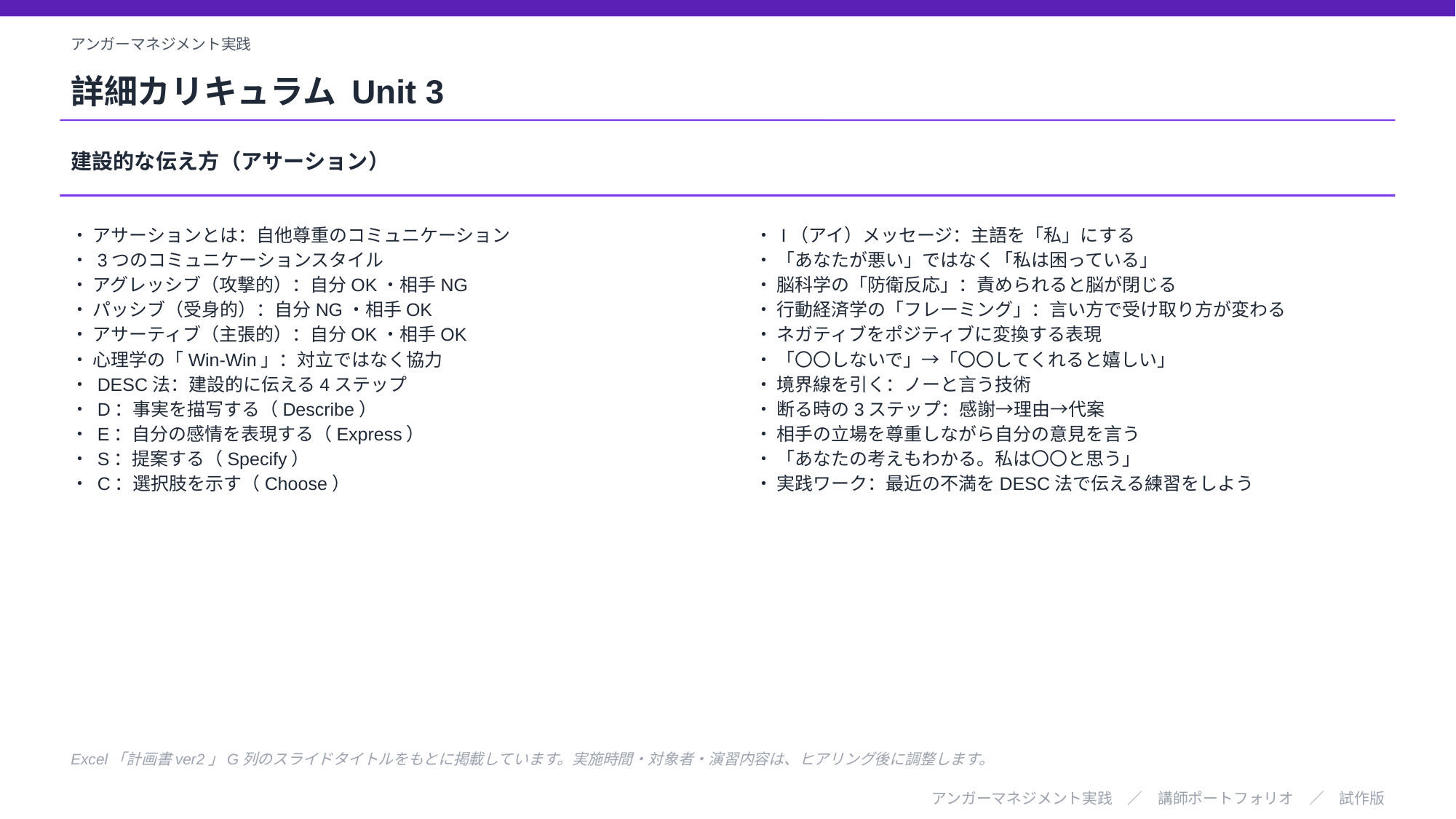

アンガーマネジメント実践
詳細カリキュラム Unit 3

建設的な伝え方（アサーション）

・ アサーションとは：自他尊重のコミュニケーション
・ 3つのコミュニケーションスタイル
・ アグレッシブ（攻撃的）：自分OK・相手NG
・ パッシブ（受身的）：自分NG・相手OK
・ アサーティブ（主張的）：自分OK・相手OK
・ 心理学の「Win-Win」：対立ではなく協力
・ DESC法：建設的に伝える4ステップ
・ D：事実を描写する（Describe）
・ E：自分の感情を表現する（Express）
・ S：提案する（Specify）
・ C：選択肢を示す（Choose）
・ I（アイ）メッセージ：主語を「私」にする
・ 「あなたが悪い」ではなく「私は困っている」
・ 脳科学の「防衛反応」：責められると脳が閉じる
・ 行動経済学の「フレーミング」：言い方で受け取り方が変わる
・ ネガティブをポジティブに変換する表現
・ 「〇〇しないで」→「〇〇してくれると嬉しい」
・ 境界線を引く：ノーと言う技術
・ 断る時の3ステップ：感謝→理由→代案
・ 相手の立場を尊重しながら自分の意見を言う
・ 「あなたの考えもわかる。私は〇〇と思う」
・ 実践ワーク：最近の不満をDESC法で伝える練習をしよう
Excel「計画書ver2」G列のスライドタイトルをもとに掲載しています。実施時間・対象者・演習内容は、ヒアリング後に調整します。
アンガーマネジメント実践　／　講師ポートフォリオ　／　試作版